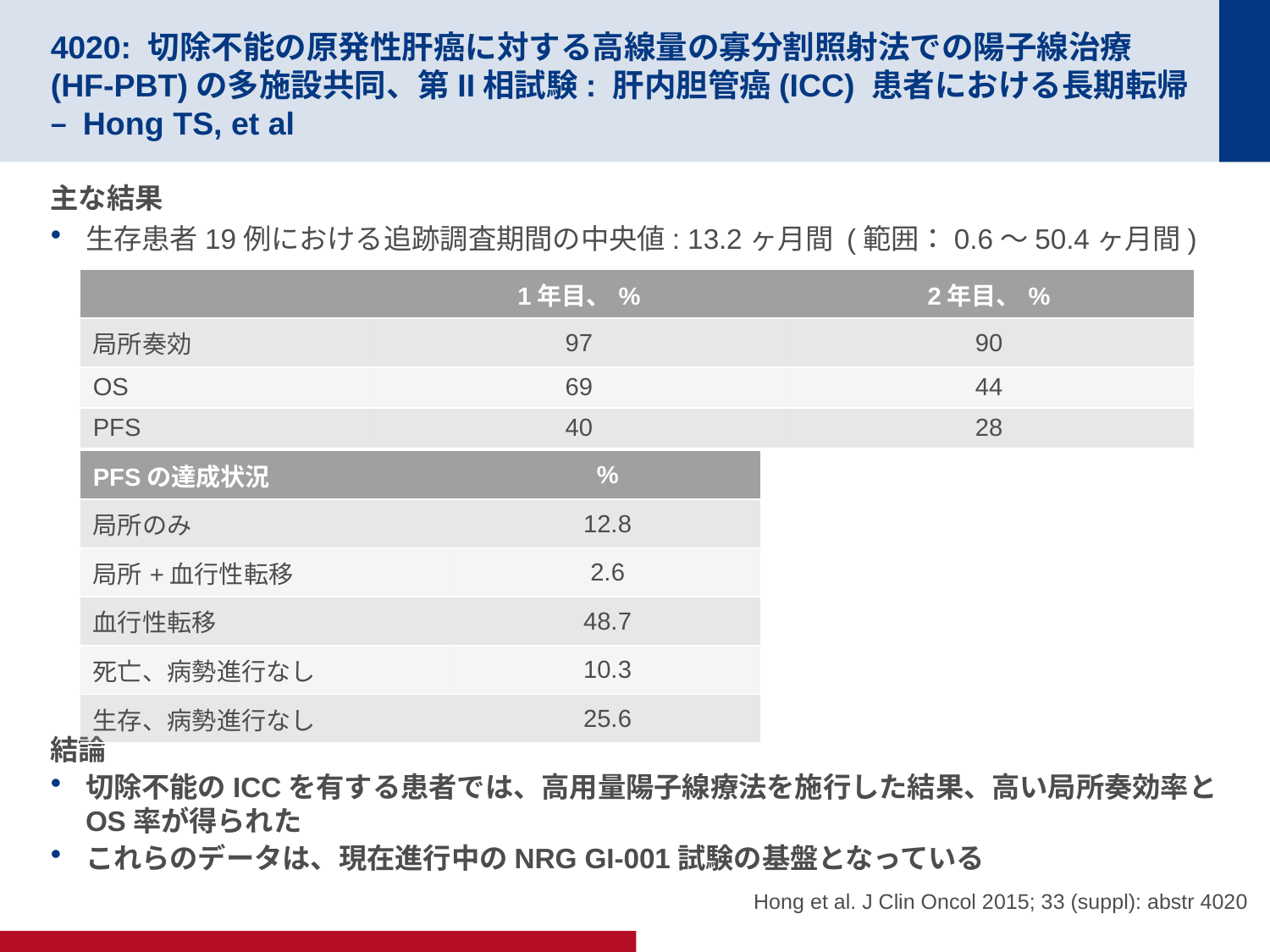

# 4020: 切除不能の原発性肝癌に対する高線量の寡分割照射法での陽子線治療(HF-PBT)の多施設共同、第II相試験: 肝内胆管癌(ICC) 患者における長期転帰 – Hong TS, et al
主な結果
生存患者19例における追跡調査期間の中央値: 13.2ヶ月間 (範囲：0.6～50.4ヶ月間)

結論
切除不能のICCを有する患者では、高用量陽子線療法を施行した結果、高い局所奏効率とOS率が得られた
これらのデータは、現在進行中のNRG GI-001試験の基盤となっている
|  | 1年目、% | 2年目、% |
| --- | --- | --- |
| 局所奏効 | 97 | 90 |
| OS | 69 | 44 |
| PFS | 40 | 28 |
| PFSの達成状況 | % |
| --- | --- |
| 局所のみ | 12.8 |
| 局所+血行性転移 | 2.6 |
| 血行性転移 | 48.7 |
| 死亡、病勢進行なし | 10.3 |
| 生存、病勢進行なし | 25.6 |
Hong et al. J Clin Oncol 2015; 33 (suppl): abstr 4020